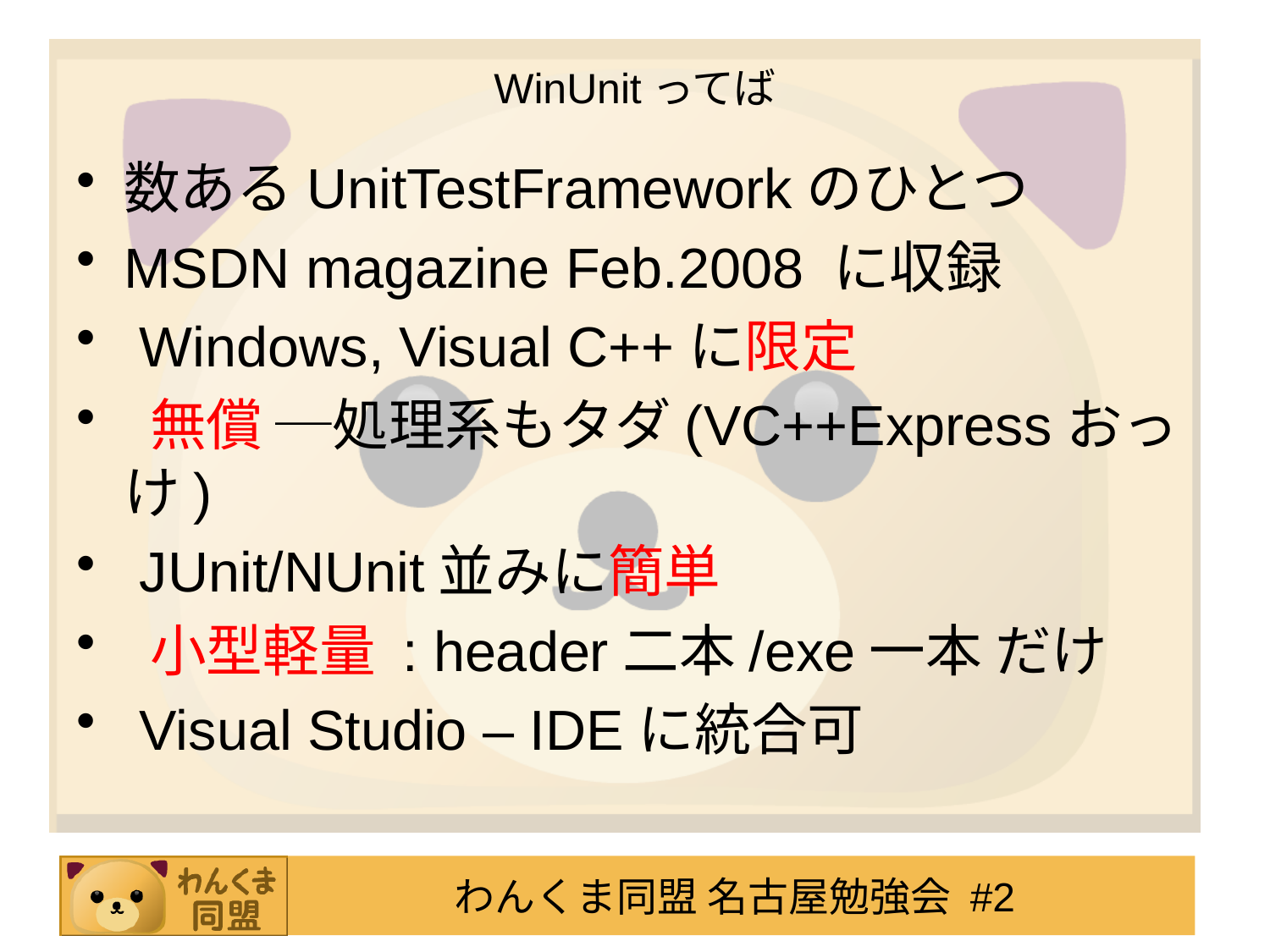

# WinUnitってば
数あるUnitTestFrameworkのひとつ
MSDN magazine Feb.2008 に収録
 Windows, Visual C++に限定
 無償 ─処理系もタダ(VC++Expressおっけ)
 JUnit/NUnit並みに簡単
 小型軽量 : header二本/exe一本 だけ
 Visual Studio – IDEに統合可